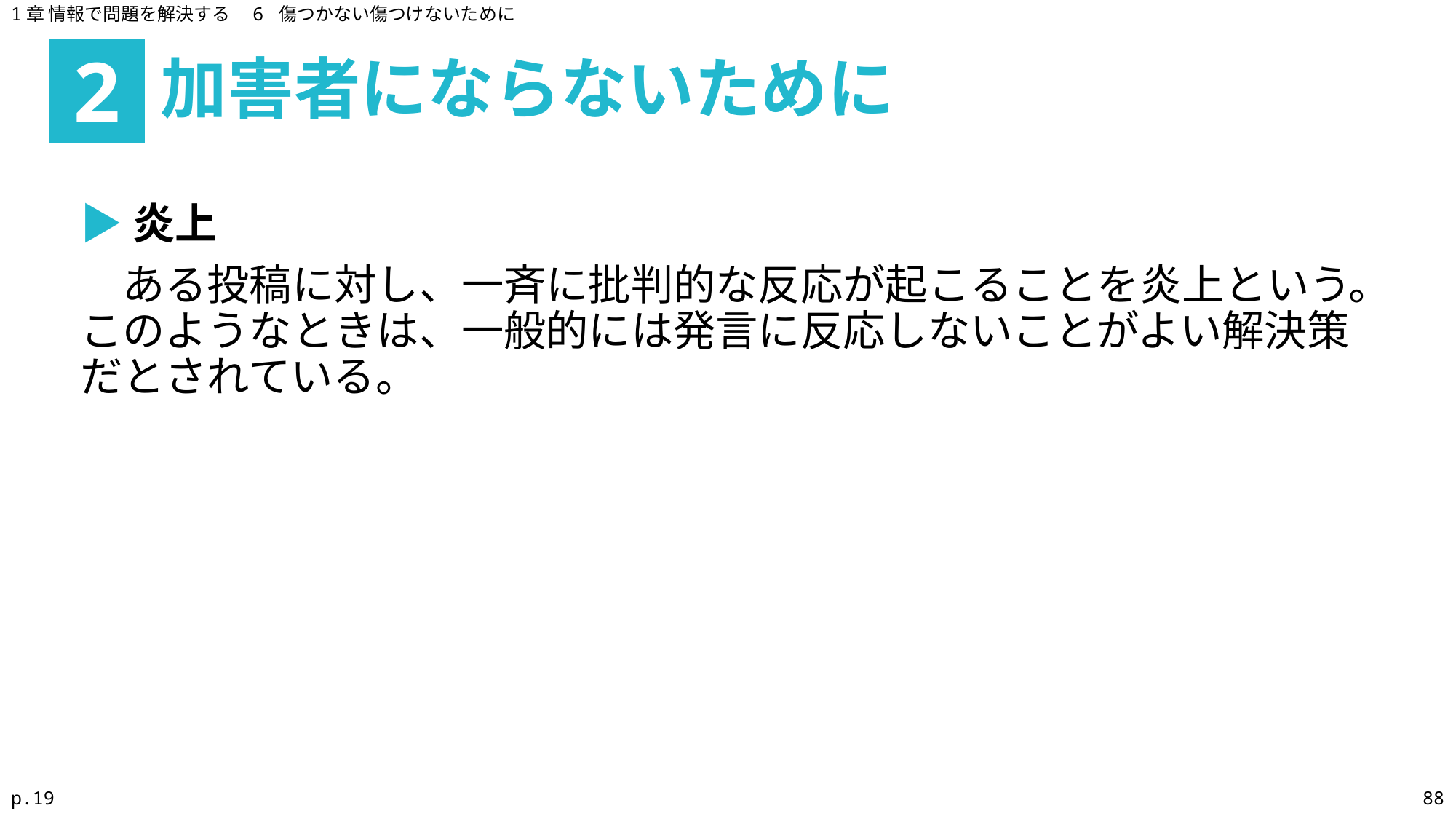

1章 情報で問題を解決する　6 傷つかない傷つけないために
加害者にならないために
2
▶炎上
　ある投稿に対し、一斉に批判的な反応が起こることを炎上という。このようなときは、一般的には発言に反応しないことがよい解決策だとされている。
p.19
88